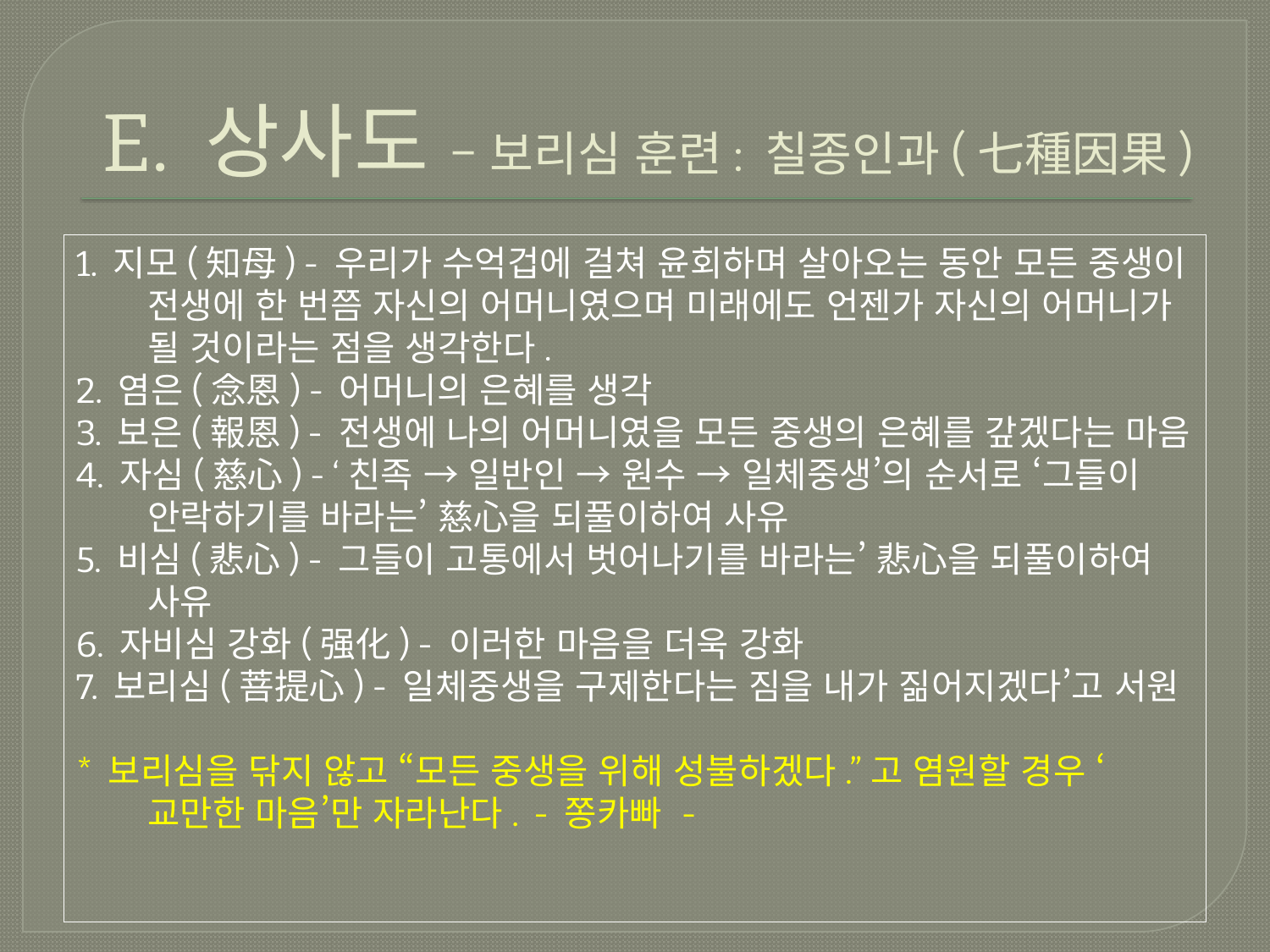

# E. 상사도 – 보리심 훈련: 칠종인과(七種因果)
1. 지모(知母) - 우리가 수억겁에 걸쳐 윤회하며 살아오는 동안 모든 중생이 전생에 한 번쯤 자신의 어머니였으며 미래에도 언젠가 자신의 어머니가 될 것이라는 점을 생각한다.
2. 염은(念恩) - 어머니의 은혜를 생각
3. 보은(報恩) - 전생에 나의 어머니였을 모든 중생의 은혜를 갚겠다는 마음
4. 자심(慈心) - ‘친족 → 일반인 → 원수 → 일체중생’의 순서로 ‘그들이 안락하기를 바라는’ 慈心을 되풀이하여 사유
5. 비심(悲心) - 그들이 고통에서 벗어나기를 바라는’ 悲心을 되풀이하여 사유
6. 자비심 강화(强化) - 이러한 마음을 더욱 강화
7. 보리심(菩提心) - 일체중생을 구제한다는 짐을 내가 짊어지겠다’고 서원

* 보리심을 닦지 않고 “모든 중생을 위해 성불하겠다.”고 염원할 경우 ‘교만한 마음’만 자라난다.  - 쫑카빠 -